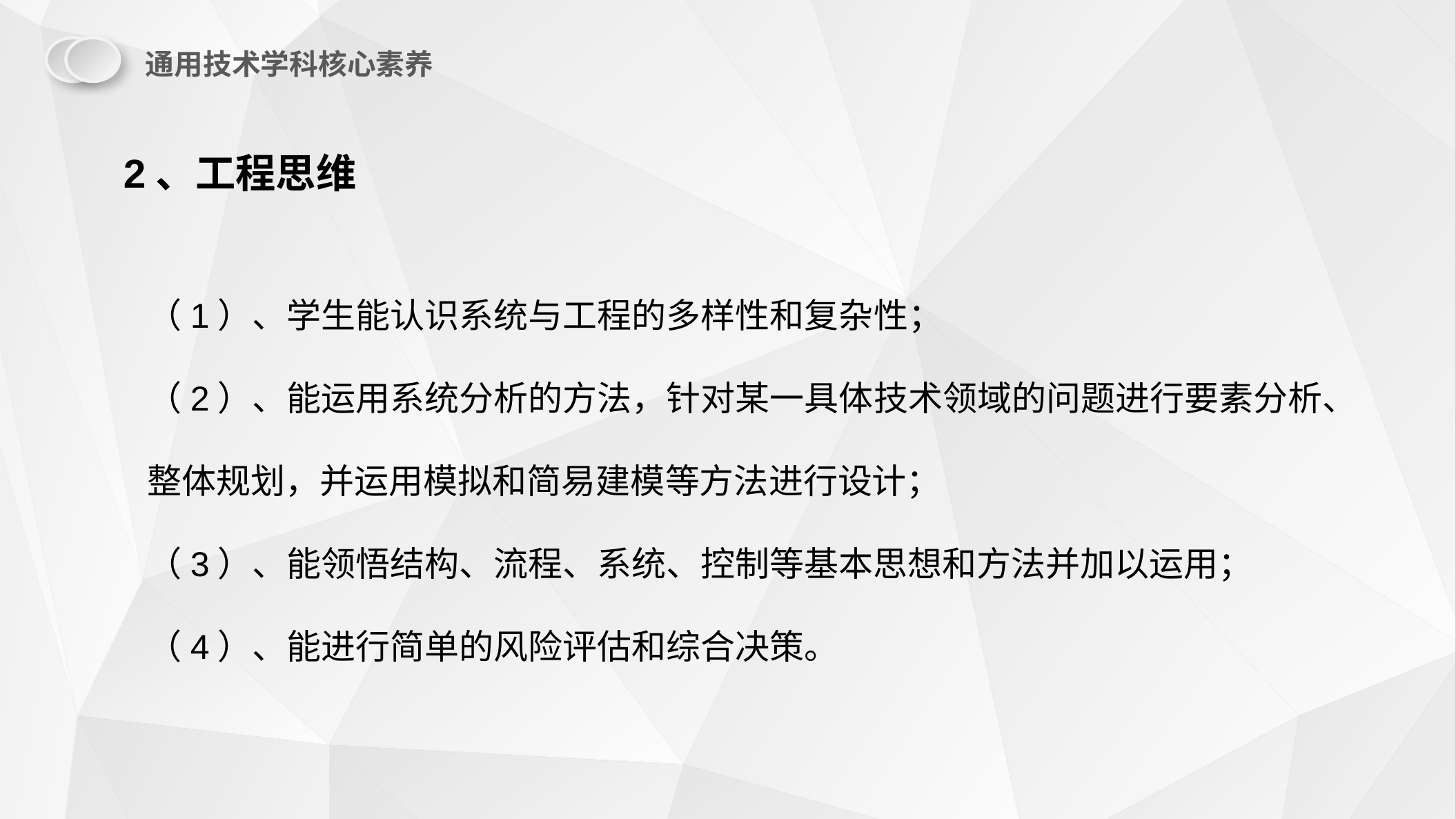

通用技术学科核心素养
2、工程思维
（1）、学生能认识系统与工程的多样性和复杂性；
（2）、能运用系统分析的方法，针对某一具体技术领域的问题进行要素分析、整体规划，并运用模拟和简易建模等方法进行设计；
（3）、能领悟结构、流程、系统、控制等基本思想和方法并加以运用；
（4）、能进行简单的风险评估和综合决策。